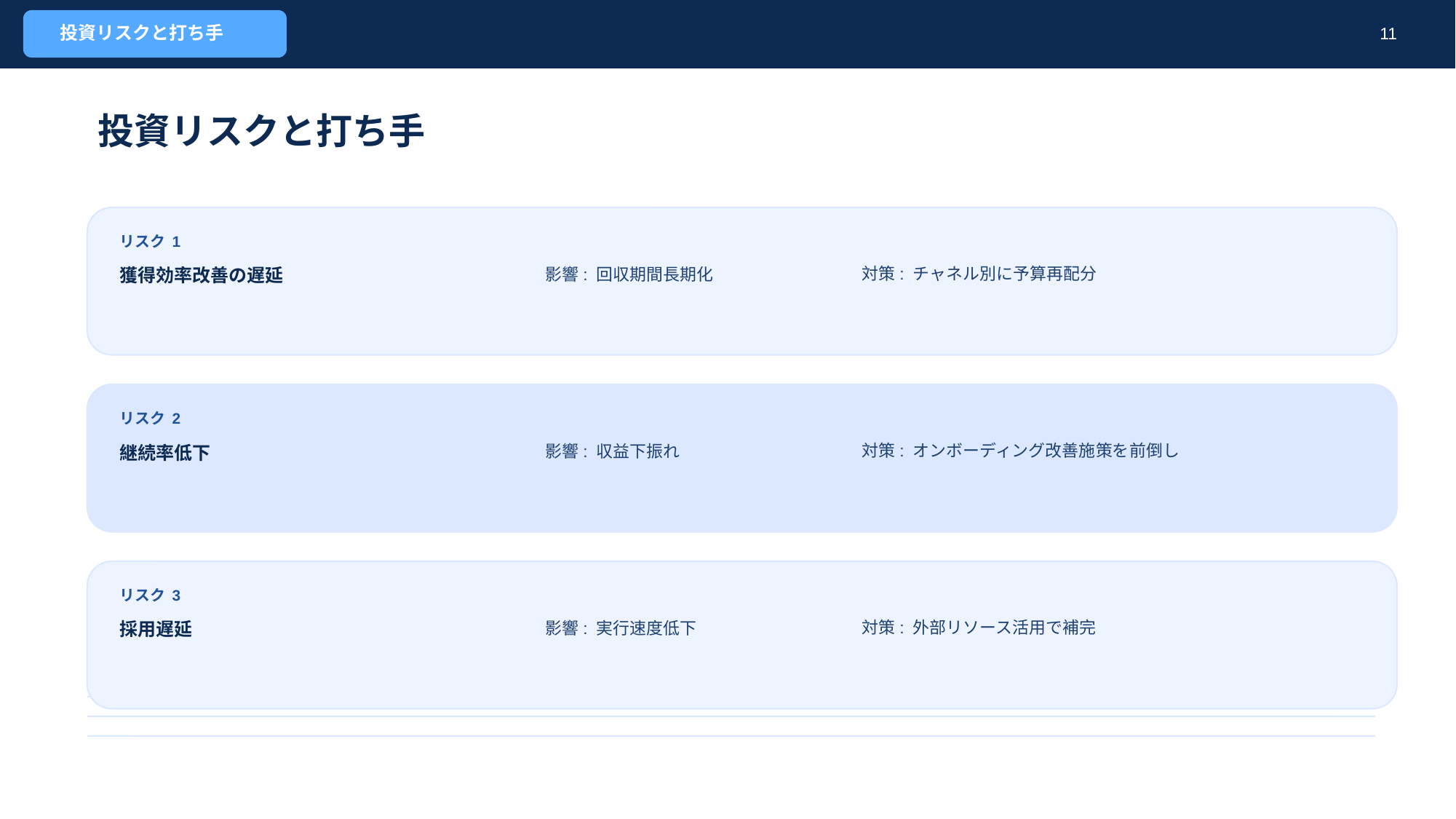

投資リスクと打ち手
11
投資リスクと打ち手

リスク 1
獲得効率改善の遅延
影響: 回収期間長期化
対策: チャネル別に予算再配分

リスク 2
継続率低下
影響: 収益下振れ
対策: オンボーディング改善施策を前倒し

リスク 3
採用遅延
影響: 実行速度低下
対策: 外部リソース活用で補完